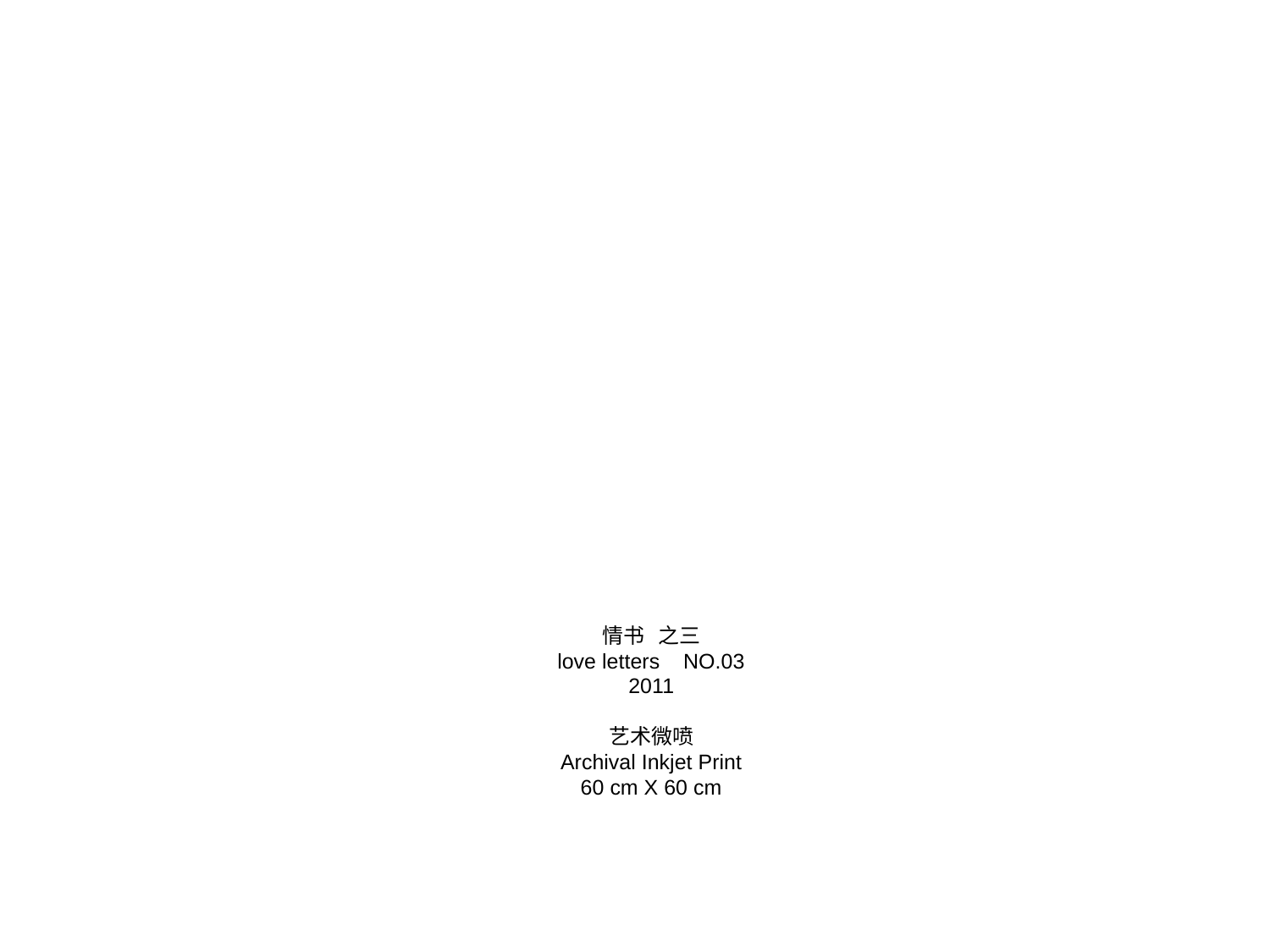

情书   之三
love letters    NO.03
2011

艺术微喷
Archival Inkjet Print
60 cm X 60 cm